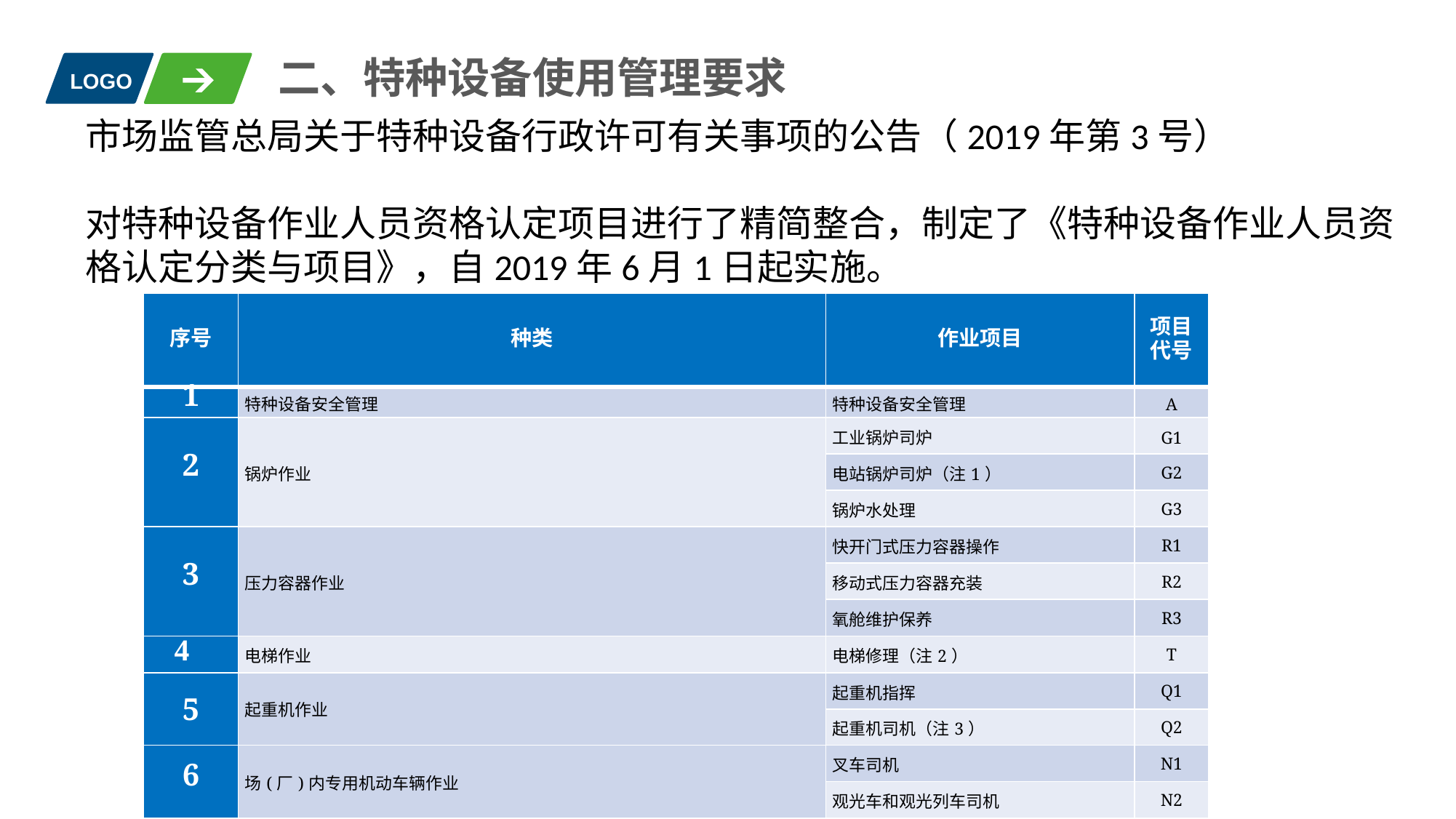

二、特种设备使用管理要求

LOGO

市场监管总局关于特种设备行政许可有关事项的公告（2019年第3号）

对特种设备作业人员资格认定项目进行了精简整合，制定了《特种设备作业人员资格认定分类与项目》，自2019年6月1日起实施。
| 序号 | 种类 | 作业项目 | 项目代号 |
| --- | --- | --- | --- |
| 1 | 特种设备安全管理 | 特种设备安全管理 | A |
| 2 | 锅炉作业 | 工业锅炉司炉 | G1 |
|  |  | 电站锅炉司炉（注1） | G2 |
|  |  | 锅炉水处理 | G3 |
| 3 | 压力容器作业 | 快开门式压力容器操作 | R1 |
|  |  | 移动式压力容器充装 | R2 |
|  |  | 氧舱维护保养 | R3 |
| 4 | 电梯作业 | 电梯修理（注2） | T |
| 5 | 起重机作业 | 起重机指挥 | Q1 |
|  |  | 起重机司机（注3） | Q2 |
| 6 | 场(厂)内专用机动车辆作业 | 叉车司机 | N1 |
|  |  | 观光车和观光列车司机 | N2 |